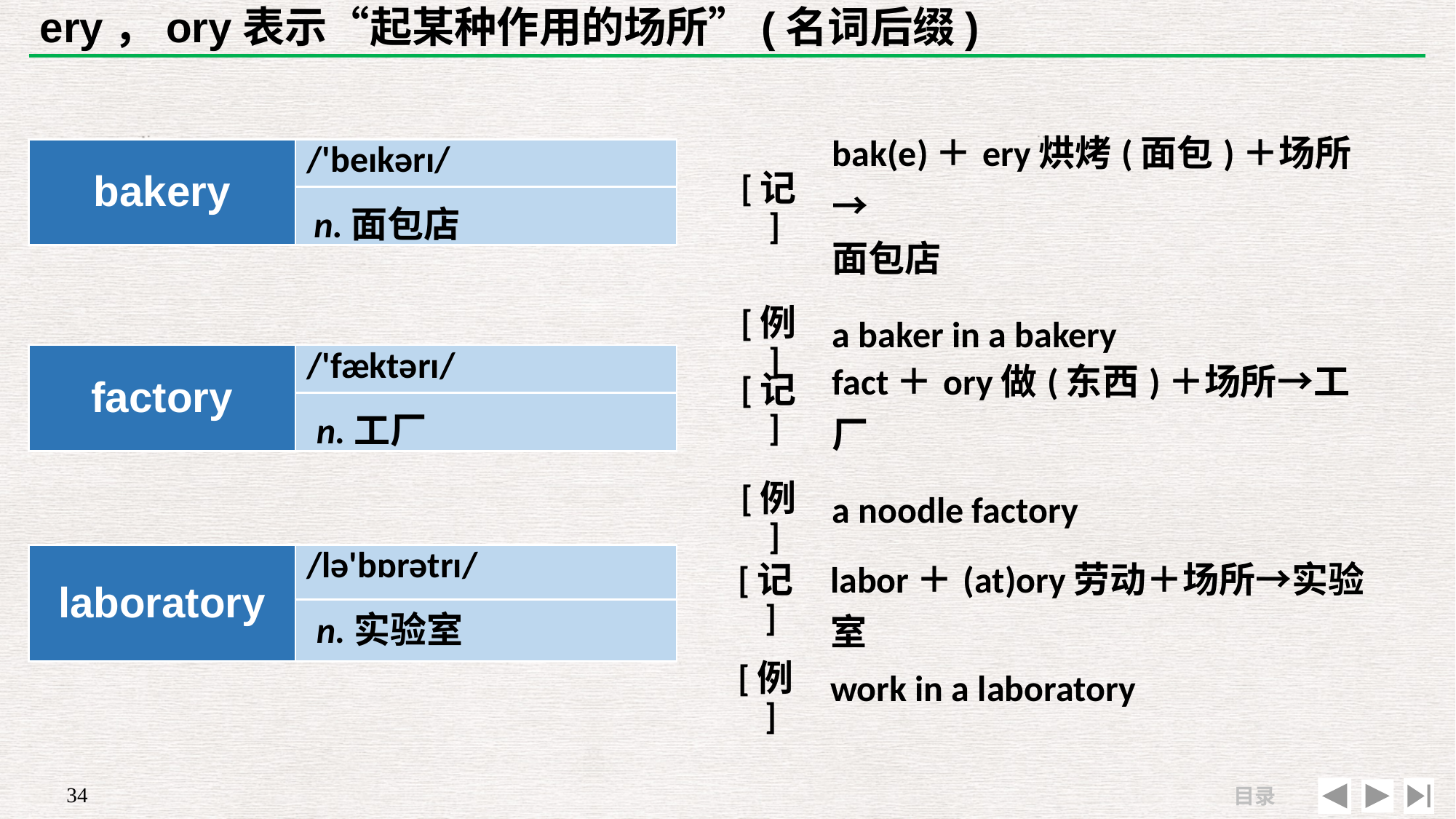

# ery，ory表示“起某种作用的场所”(名词后缀)

| [记] | bak(e)＋ery烘烤(面包)＋场所→ 面包店 |
| --- | --- |
| [例] | a baker in a bakery |
| bakery | /'beɪkərɪ/ |
| --- | --- |
|  |  |
n.面包店
| factory | /'fæktərɪ/ |
| --- | --- |
|  |  |
| [记] | fact＋ory做(东西)＋场所→工厂 |
| --- | --- |
| [例] | a noodle factory |
n.工厂
| laboratory | /lə'bɒrətrɪ/ |
| --- | --- |
|  |  |
| [记] | labor＋(at)ory劳动＋场所→实验室 |
| --- | --- |
| [例] | work in a laboratory |
n.实验室